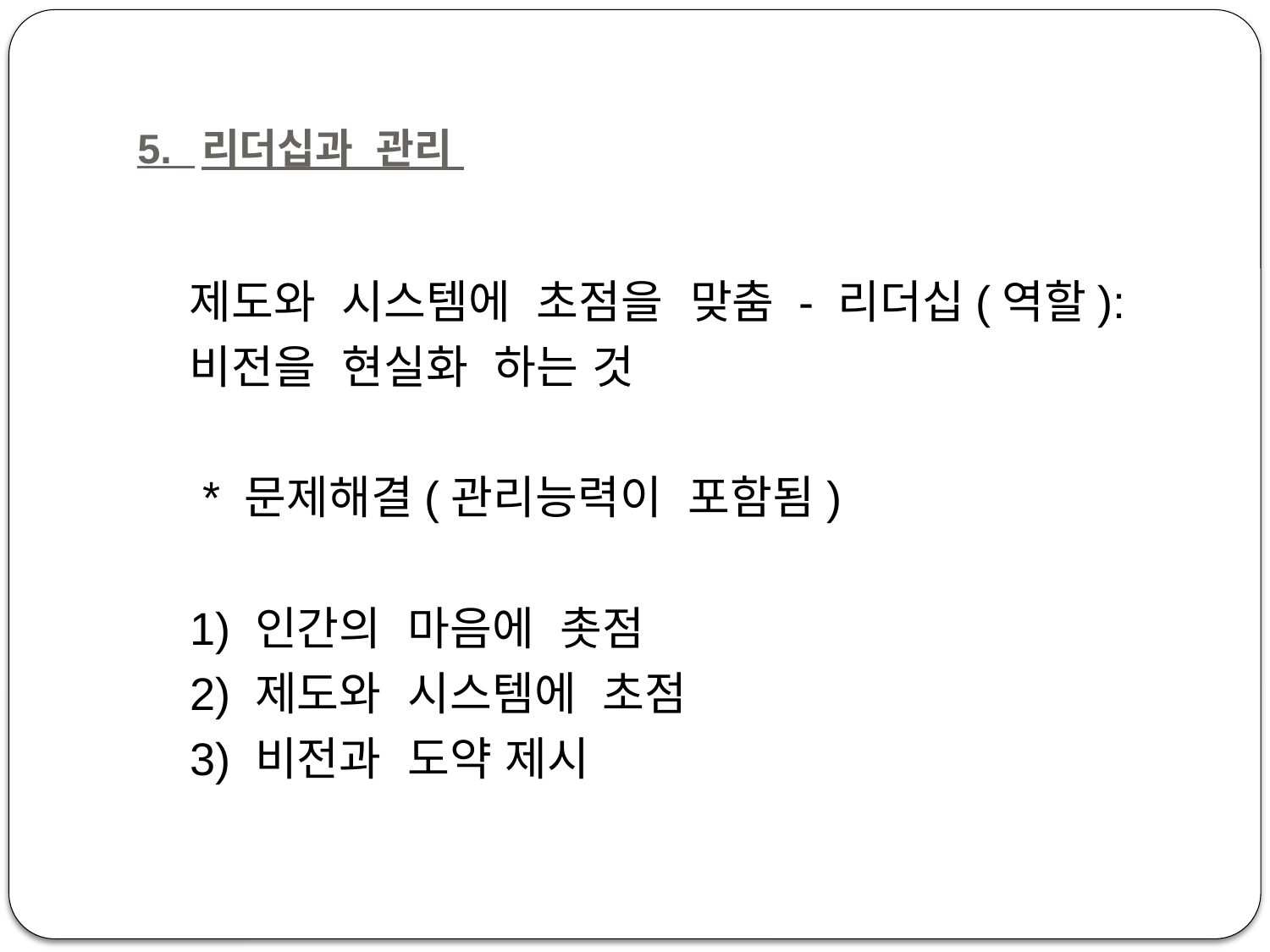

# 5.  리더십과  관리
   제도와  시스템에  초점을  맞춤 - 리더십(역할):
   비전을  현실화  하는 것

     * 문제해결(관리능력이  포함됨)

    1) 인간의  마음에  촛점
    2) 제도와  시스템에  초점
    3) 비전과  도약 제시